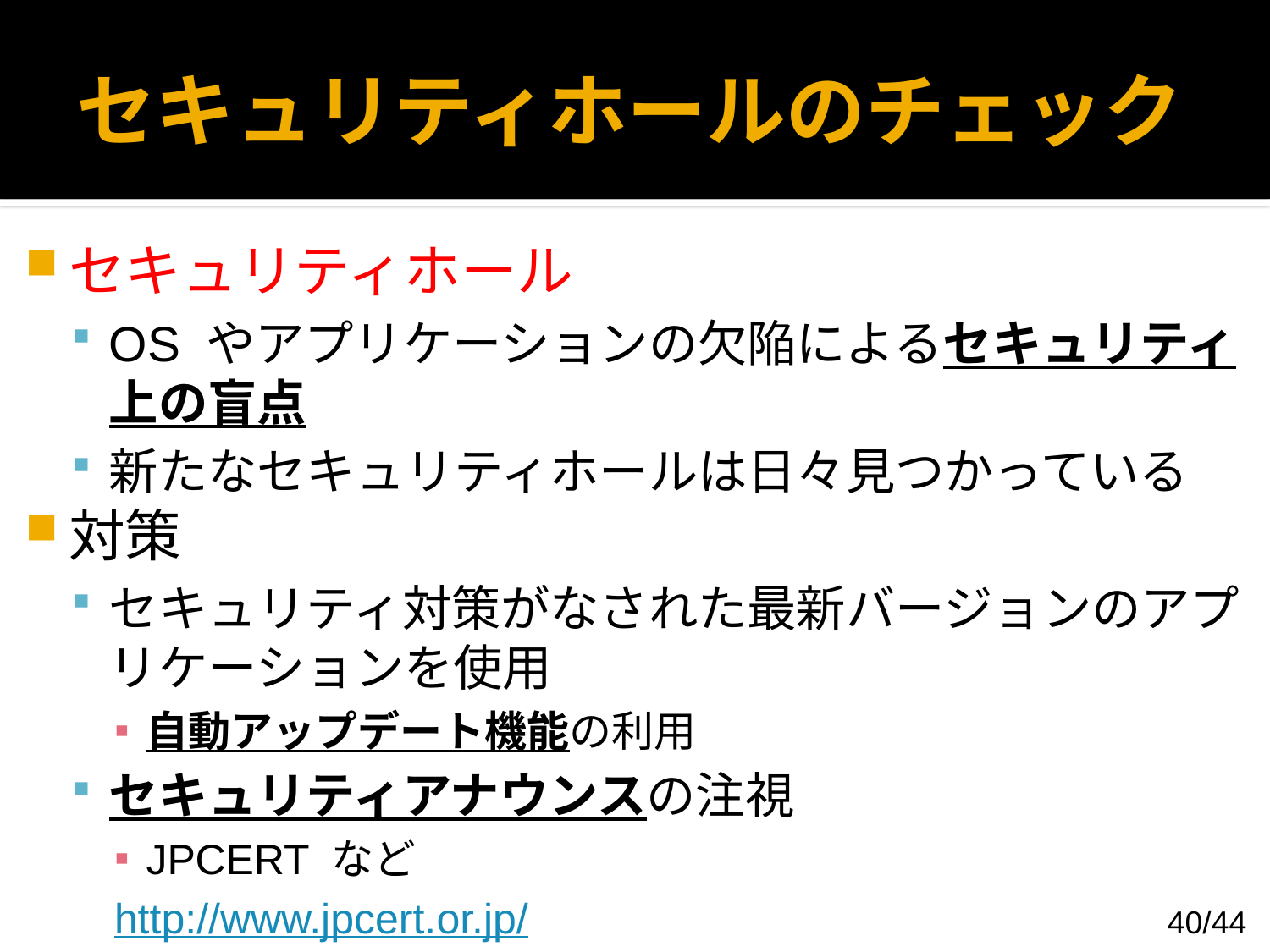

# セキュリティホールのチェック
セキュリティホール
OS やアプリケーションの欠陥によるセキュリティ上の盲点
新たなセキュリティホールは日々見つかっている
対策
セキュリティ対策がなされた最新バージョンのアプリケーションを使用
自動アップデート機能の利用
セキュリティアナウンスの注視
JPCERT など
http://www.jpcert.or.jp/